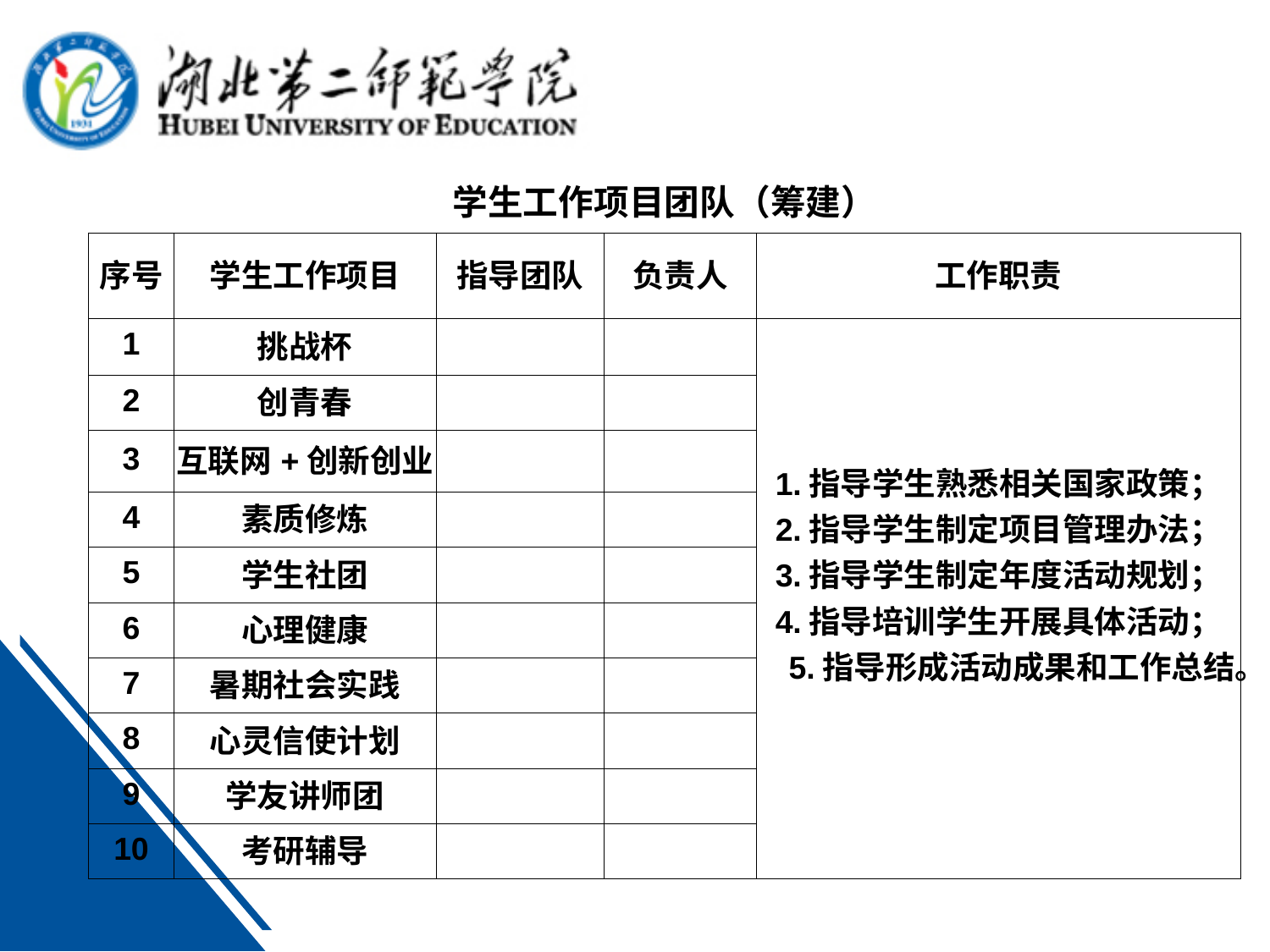

| 学生工作项目团队（筹建） |  |  |  |  |
| --- | --- | --- | --- | --- |
| 序号 | 学生工作项目 | 指导团队 | 负责人 | 工作职责 |
| 1 | 挑战杯 |  |  | 1.指导学生熟悉相关国家政策； 2.指导学生制定项目管理办法； 3.指导学生制定年度活动规划； 4.指导培训学生开展具体活动； 5.指导形成活动成果和工作总结。 |
| 2 | 创青春 |  |  |  |
| 3 | 互联网+创新创业 |  |  |  |
| 4 | 素质修炼 |  |  |  |
| 5 | 学生社团 |  |  |  |
| 6 | 心理健康 |  |  |  |
| 7 | 暑期社会实践 |  |  |  |
| 8 | 心灵信使计划 |  |  |  |
| 9 | 学友讲师团 |  |  |  |
| 10 | 考研辅导 |  |  |  |